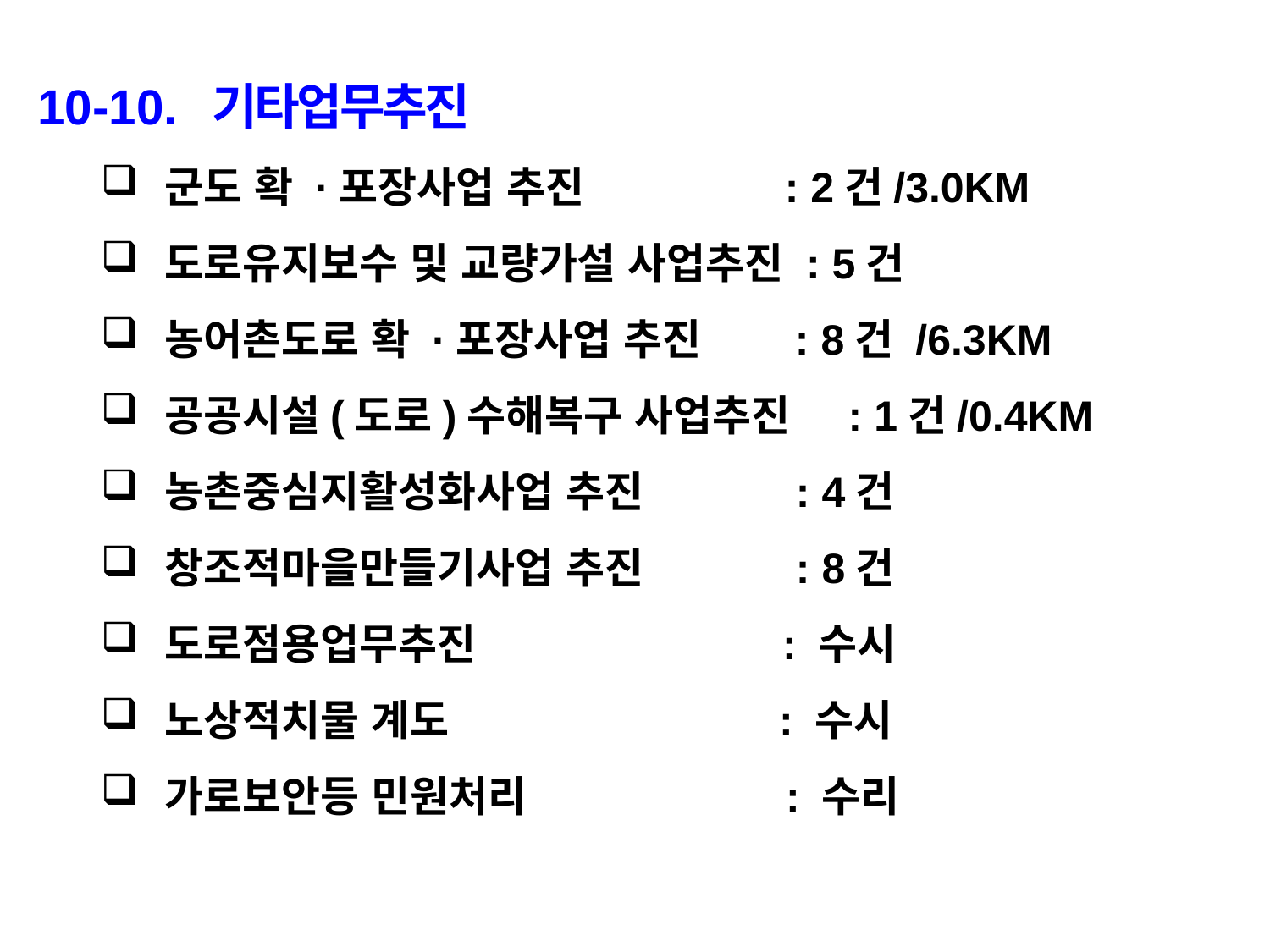

10-10.  기타업무추진
군도 확 ·포장사업 추진                : 2건/3.0KM
도로유지보수 및 교량가설 사업추진 : 5건
농어촌도로 확 ·포장사업 추진       : 8건 /6.3KM
공공시설(도로)수해복구 사업추진    : 1건/0.4KM
농촌중심지활성화사업 추진            : 4건
창조적마을만들기사업 추진            : 8건
도로점용업무추진                         : 수시
노상적치물 계도                           : 수시
가로보안등 민원처리                     : 수리